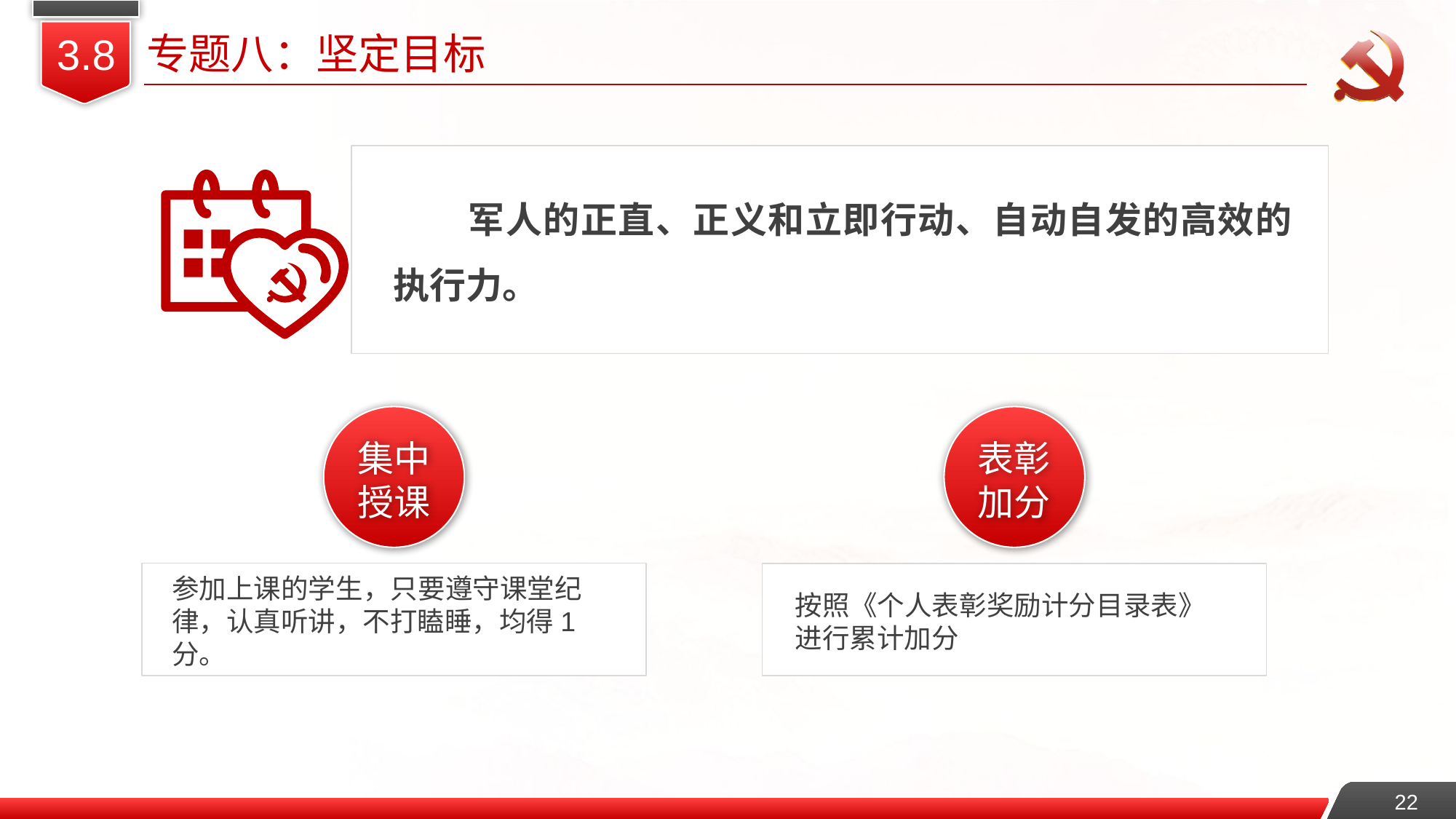

专题八：坚定目标
3.8

       军人的正直、正义和立即行动、自动自发的高效的执行力。

集中授课

表彰加分

参加上课的学生，只要遵守课堂纪律，认真听讲，不打瞌睡，均得1分。
按照《个人表彰奖励计分目录表》进行累计加分